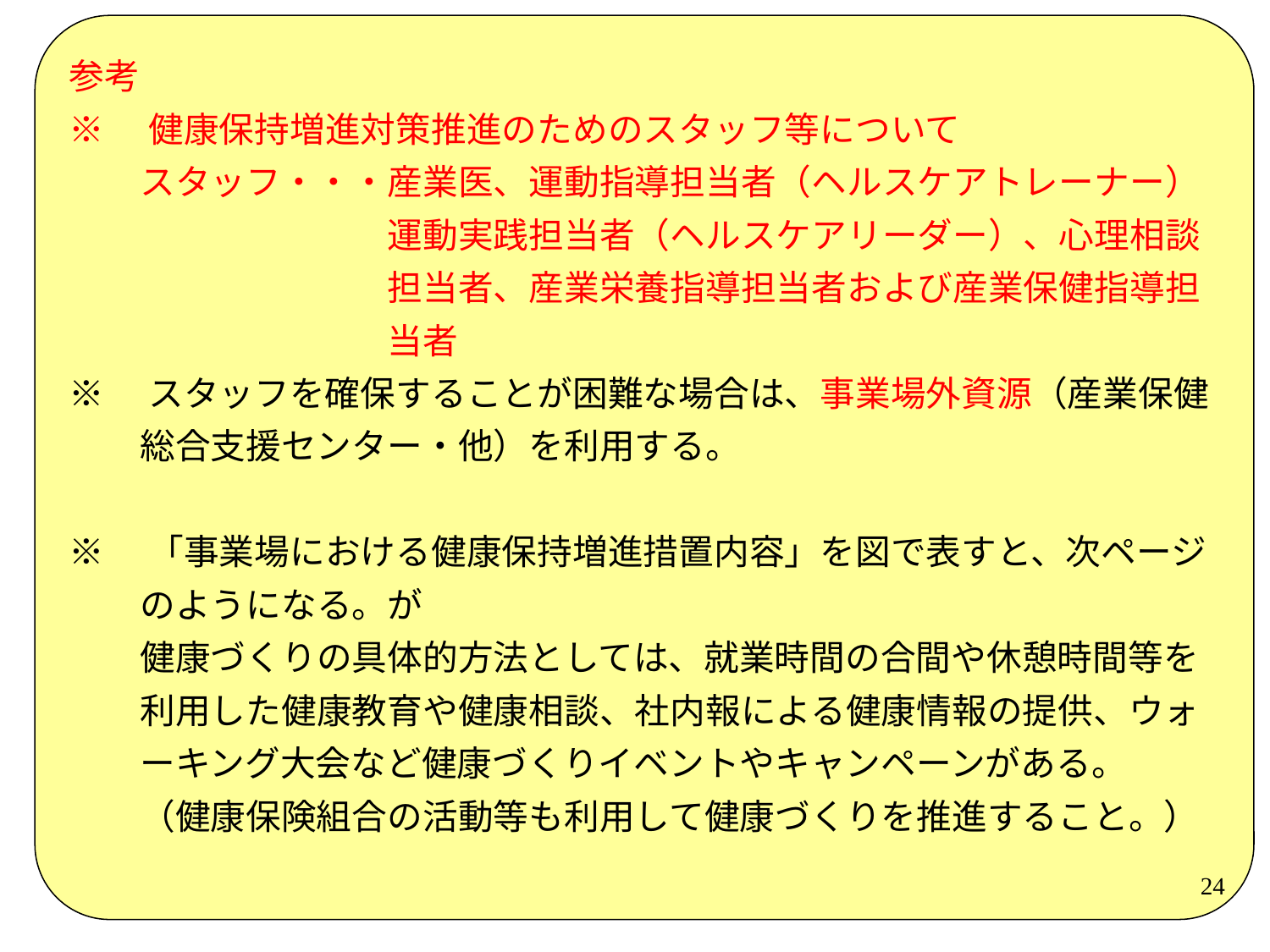

参考
※　健康保持増進対策推進のためのスタッフ等について
　　スタッフ・・・産業医、運動指導担当者（ヘルスケアトレーナー）
　　　　　　　　　運動実践担当者（ヘルスケアリーダー）、心理相談
　　　　　　　　　担当者、産業栄養指導担当者および産業保健指導担
　　　　　　　　　当者
※　スタッフを確保することが困難な場合は、事業場外資源（産業保健
　　総合支援センター・他）を利用する。

※　「事業場における健康保持増進措置内容」を図で表すと、次ページ
　　のようになる。が
　　健康づくりの具体的方法としては、就業時間の合間や休憩時間等を
　　利用した健康教育や健康相談、社内報による健康情報の提供、ウォ
　　ーキング大会など健康づくりイベントやキャンペーンがある。
　　（健康保険組合の活動等も利用して健康づくりを推進すること。）

24